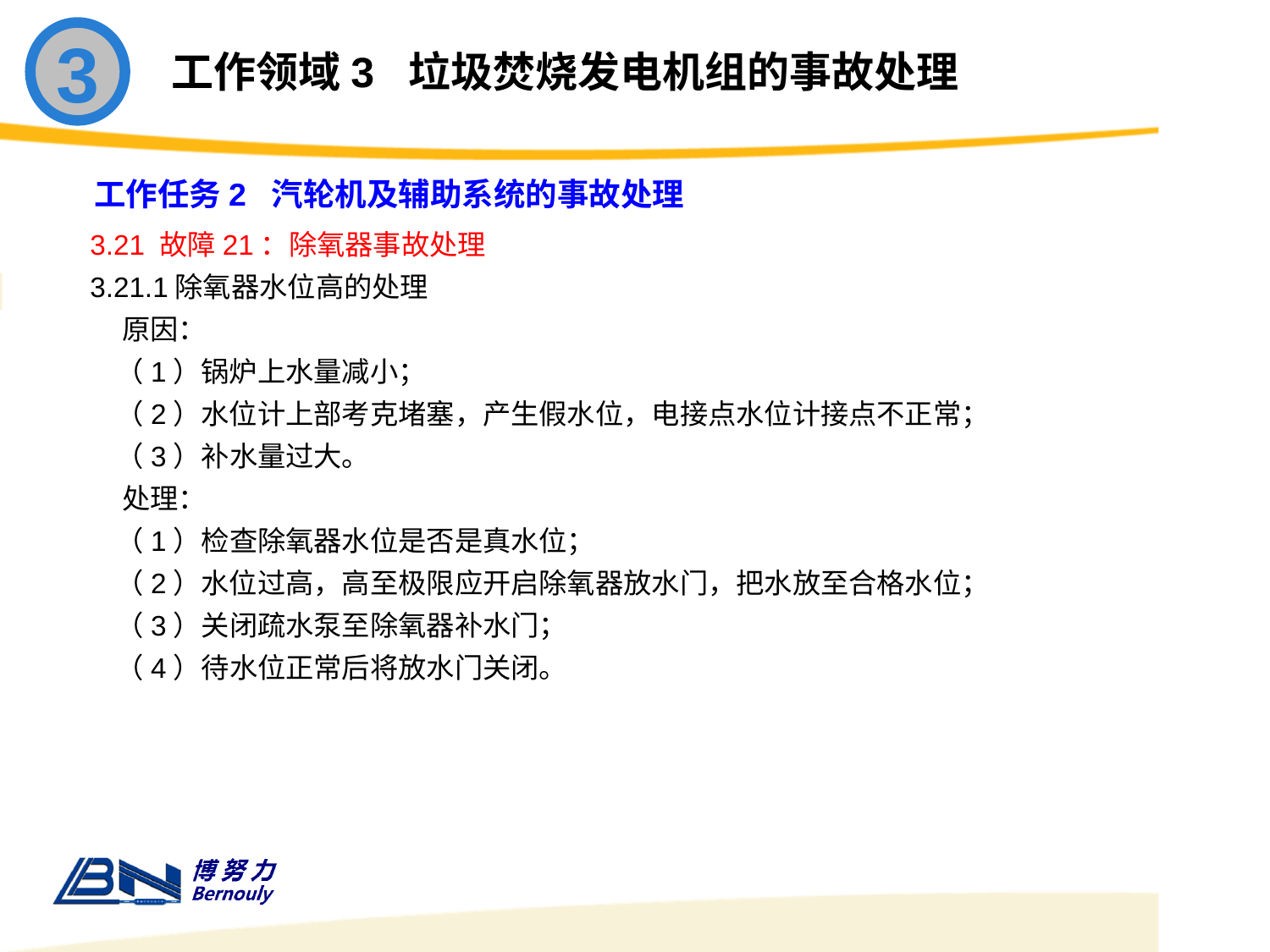

3
工作领域3  垃圾焚烧发电机组的事故处理
工作任务2  汽轮机及辅助系统的事故处理
3.21 故障21：除氧器事故处理
3.21.1除氧器水位高的处理
    原因：
   （1）锅炉上水量减小；
   （2）水位计上部考克堵塞，产生假水位，电接点水位计接点不正常；
   （3）补水量过大。
    处理：
   （1）检查除氧器水位是否是真水位；
   （2）水位过高，高至极限应开启除氧器放水门，把水放至合格水位；
   （3）关闭疏水泵至除氧器补水门；
   （4）待水位正常后将放水门关闭。